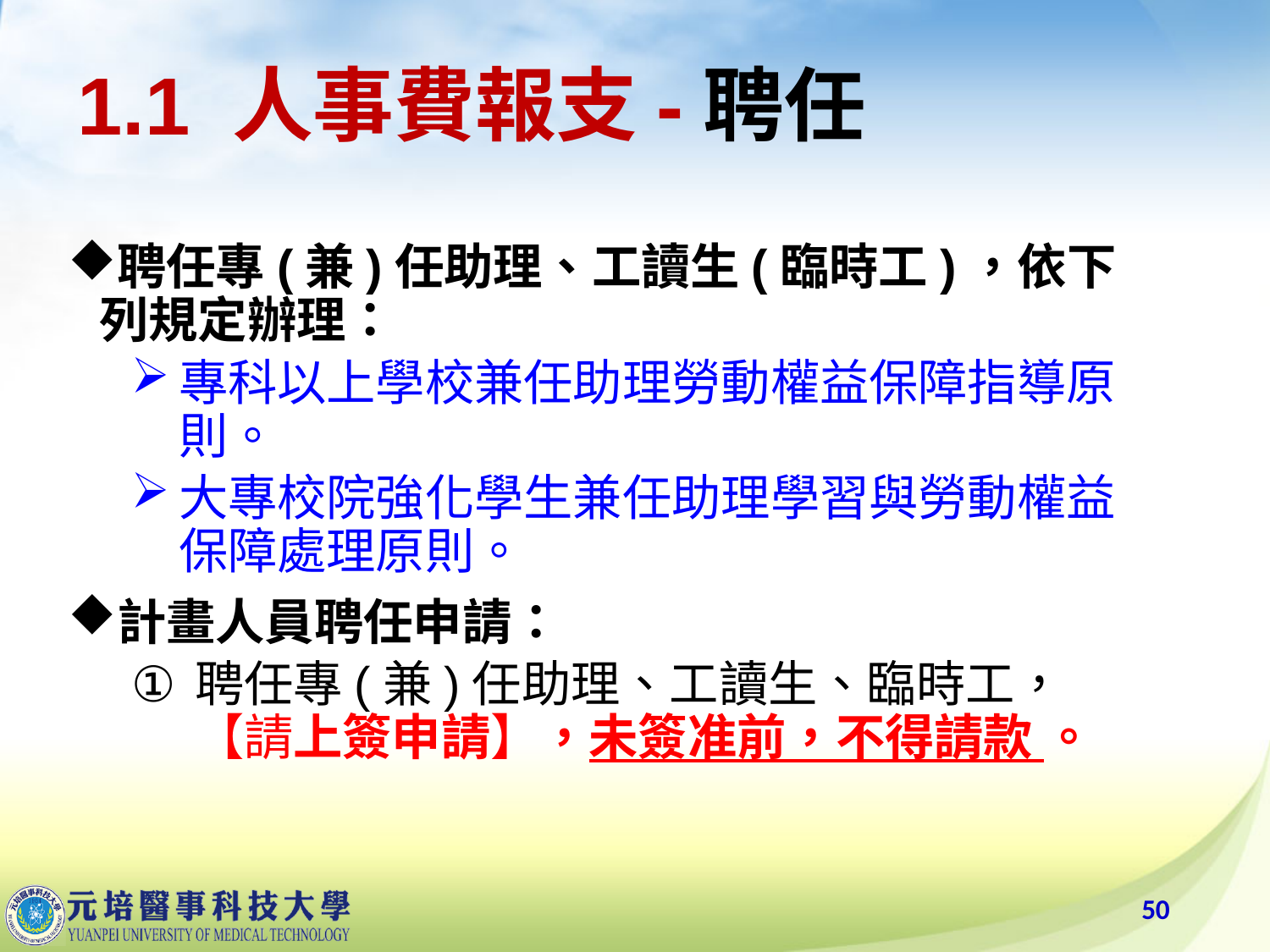

# 1.1 人事費報支-聘任
聘任專(兼)任助理、工讀生(臨時工)，依下列規定辦理：
專科以上學校兼任助理勞動權益保障指導原則。
大專校院強化學生兼任助理學習與勞動權益保障處理原則。
計畫人員聘任申請：
聘任專(兼)任助理、工讀生、臨時工，【請上簽申請】，未簽准前，不得請款 。

50